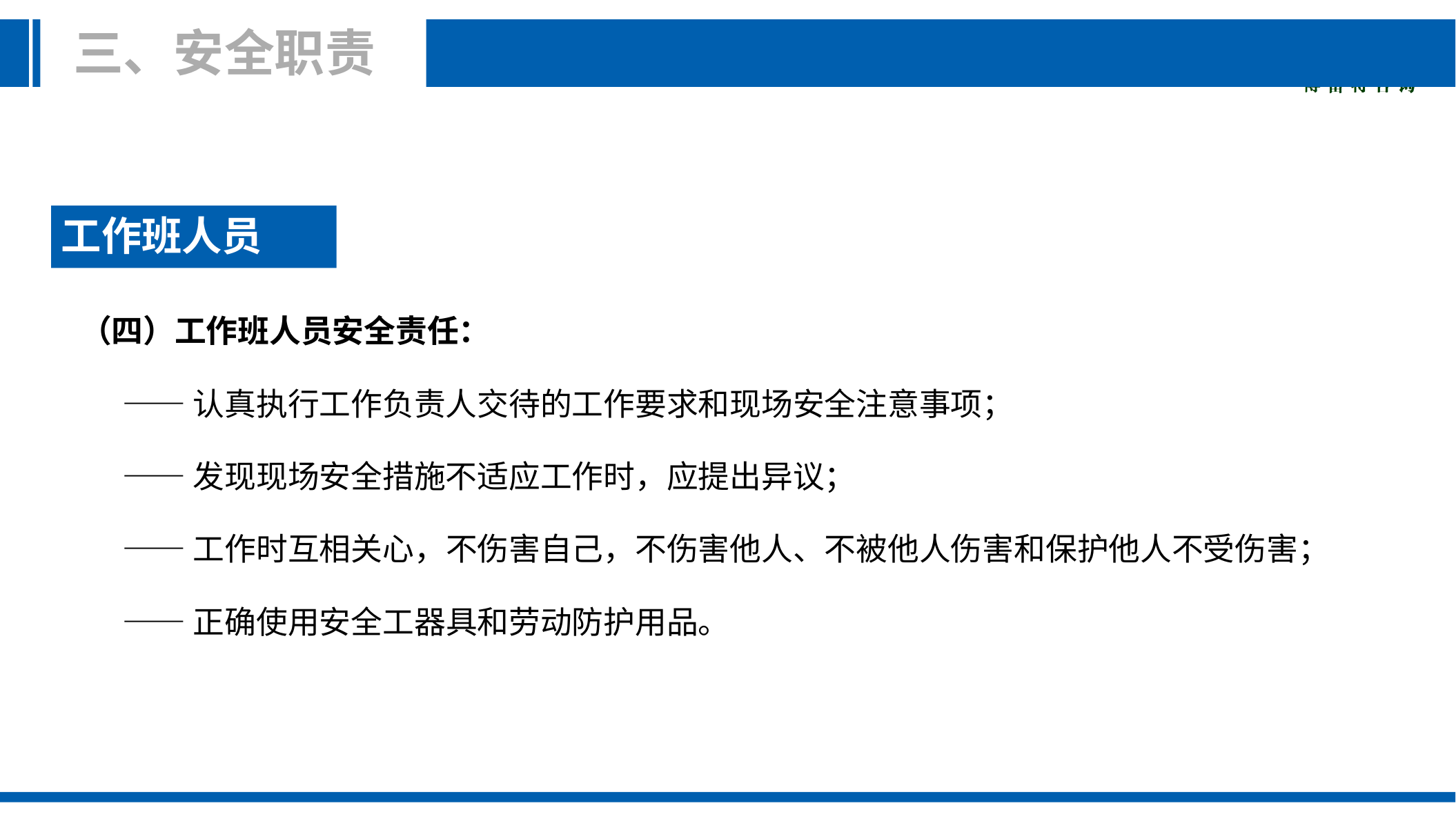

三、安全职责
工作班人员
（四）工作班人员安全责任：
      ——认真执行工作负责人交待的工作要求和现场安全注意事项；
      ——发现现场安全措施不适应工作时，应提出异议；
      ——工作时互相关心，不伤害自己，不伤害他人、不被他人伤害和保护他人不受伤害；
      ——正确使用安全工器具和劳动防护用品。